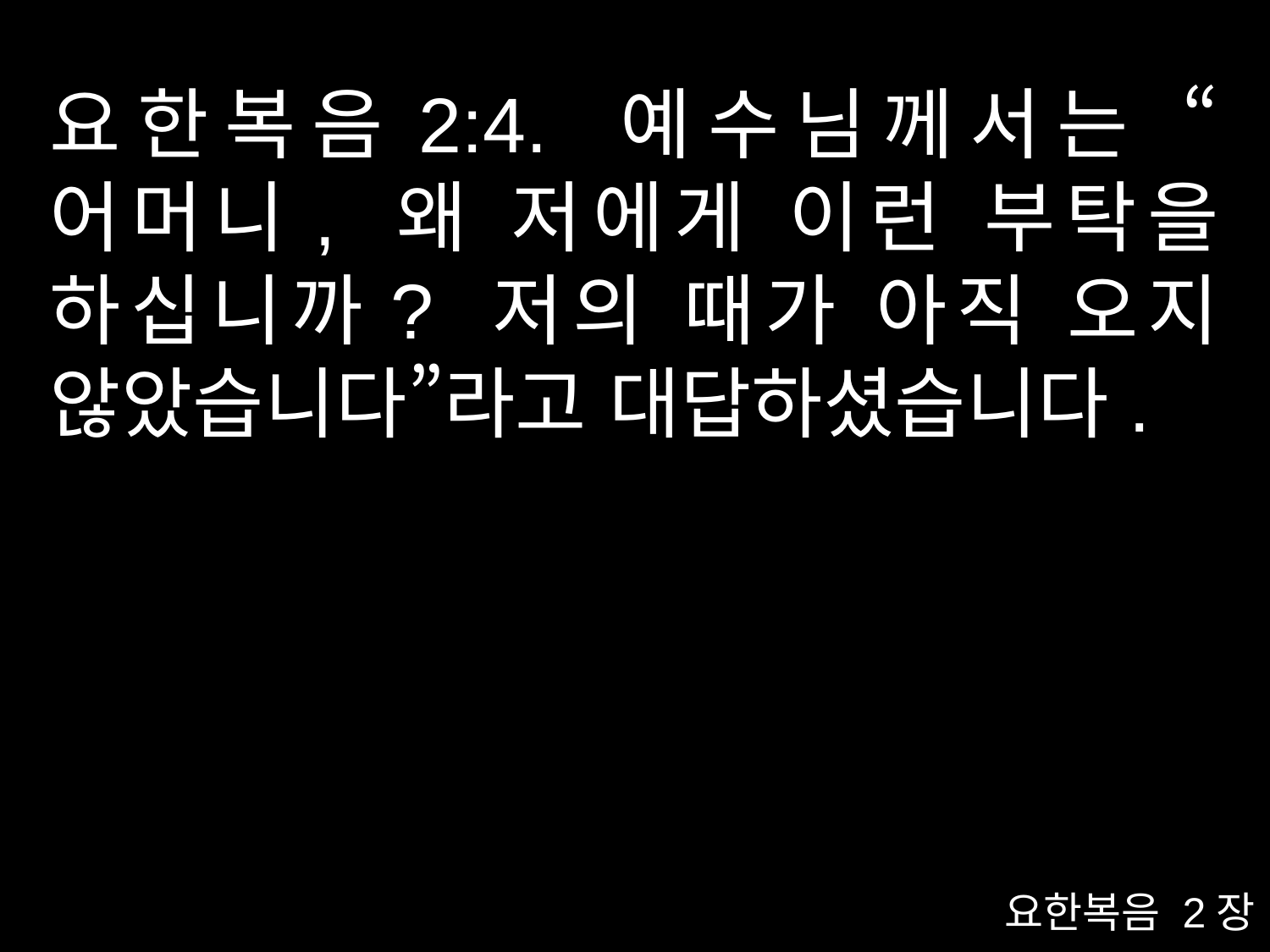

# 요한복음2:4. 예수님께서는 “어머니, 왜 저에게 이런 부탁을 하십니까? 저의 때가 아직 오지 않았습니다”라고 대답하셨습니다.
요한복음 2장